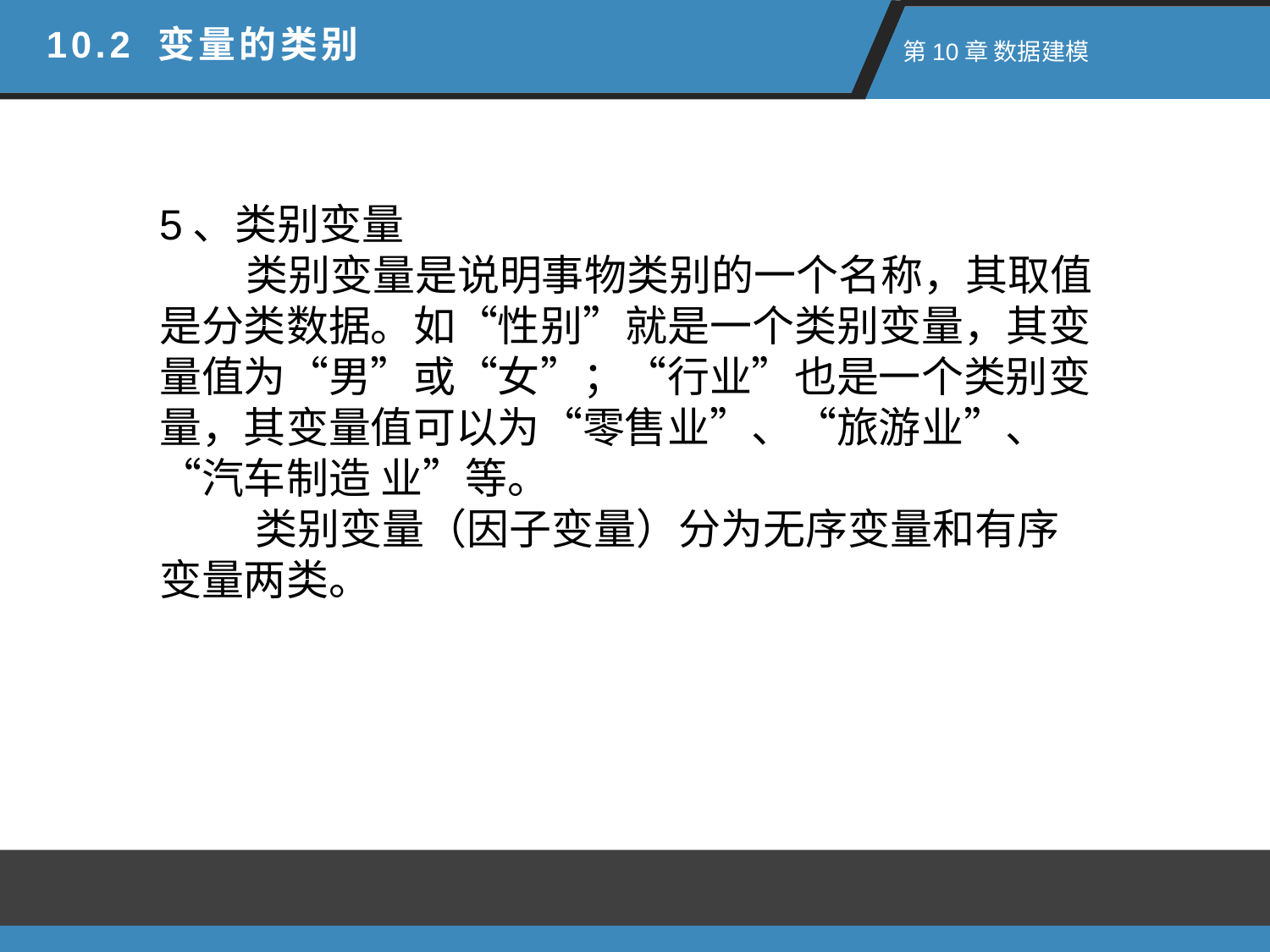

10.2 变量的类别
  第10章 数据建模
5、类别变量
        类别变量是说明事物类别的一个名称，其取值是分类数据。如“性别”就是一个类别变量，其变量值为“男”或“女”；“行业”也是一个类别变量，其变量值可以为“零售业”、“旅游业”、“汽车制造 业”等。
         类别变量（因子变量）分为无序变量和有序变量两类。